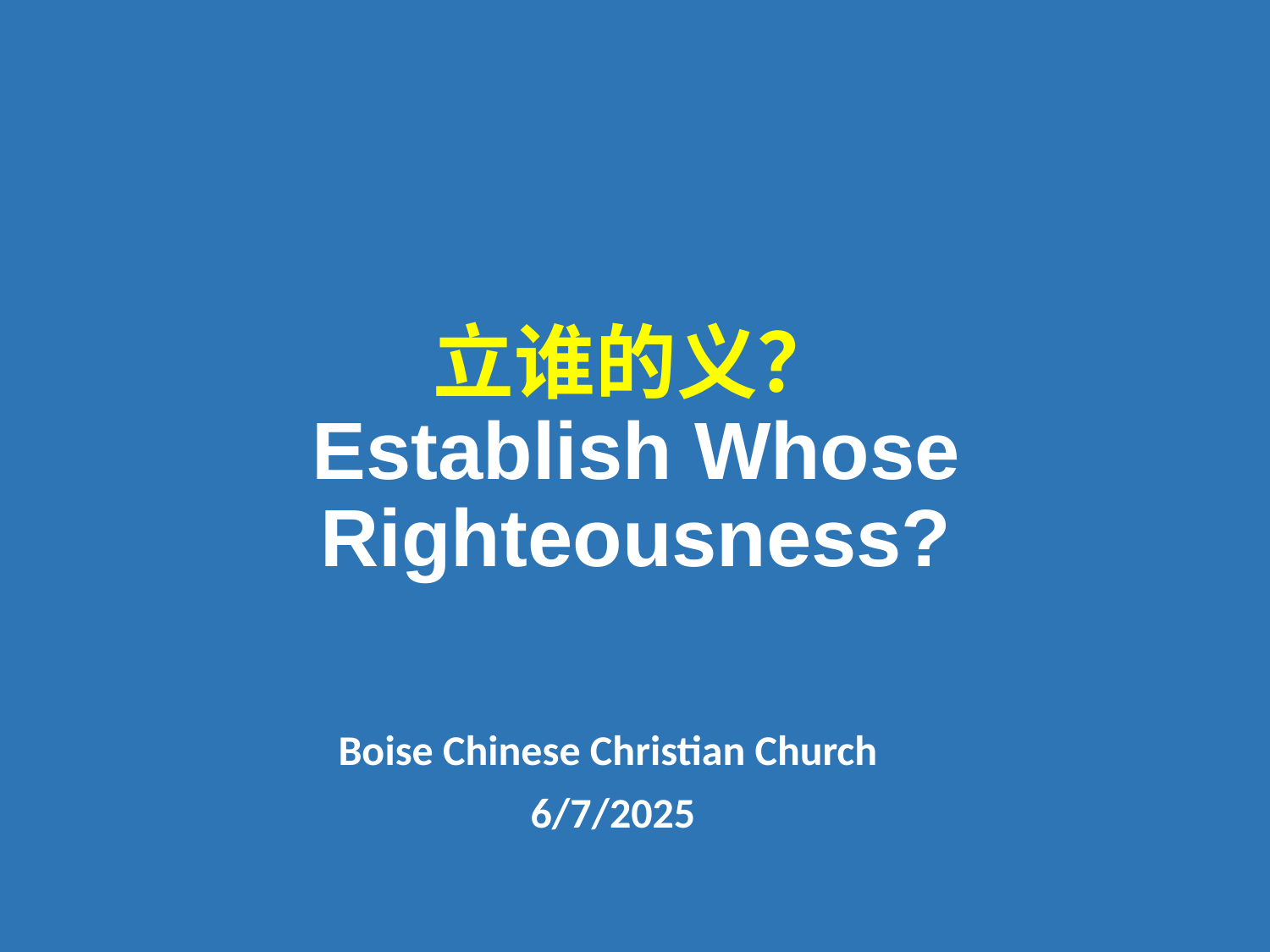

# 立谁的义？ Establish Whose Righteousness?
Boise Chinese Christian Church
6/7/2025